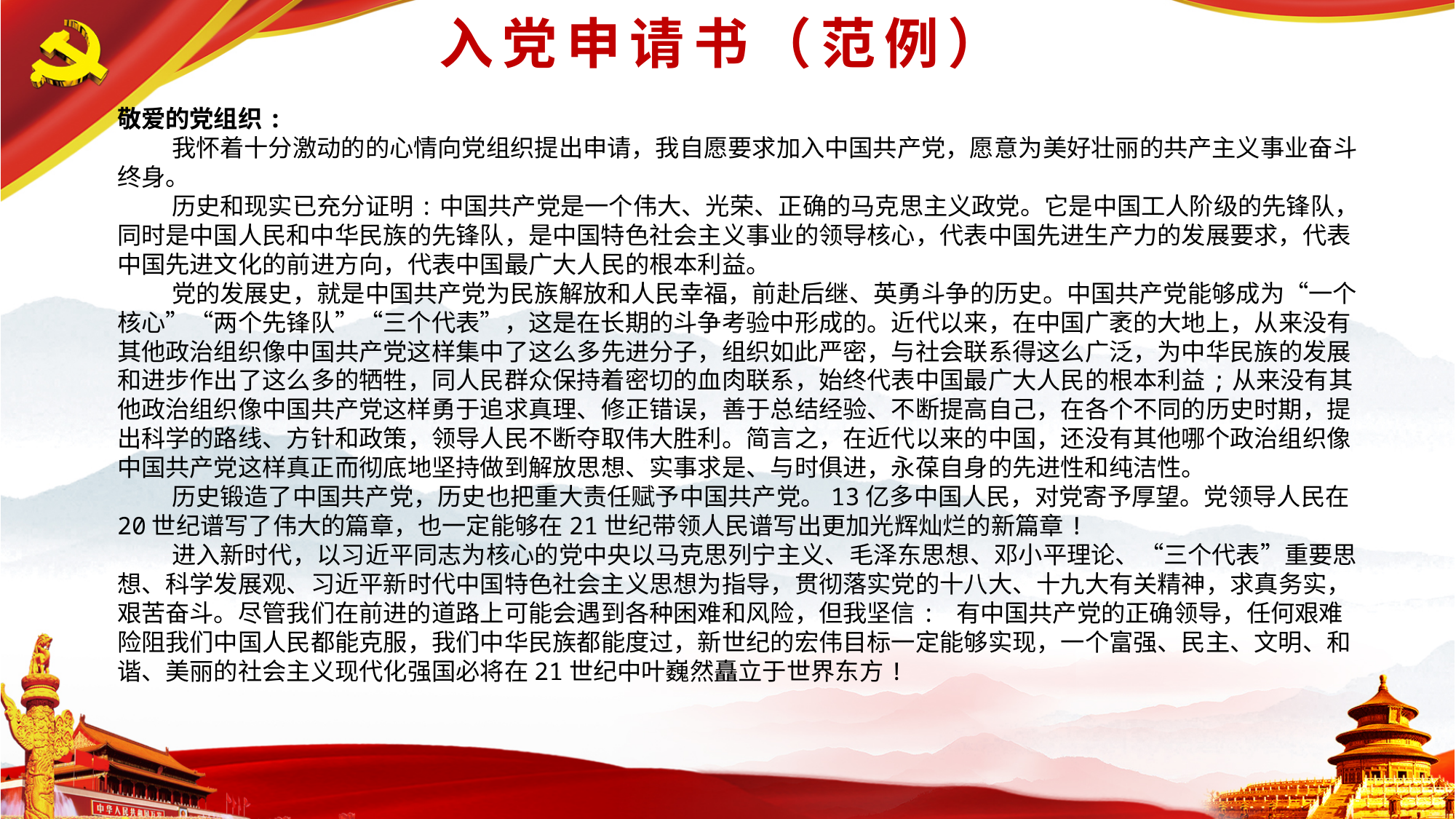

# 入党申请书（范例）
敬爱的党组织:
我怀着十分激动的的心情向党组织提出申请，我自愿要求加入中国共产党，愿意为美好壮丽的共产主义事业奋斗终身。
历史和现实已充分证明:中国共产党是一个伟大、光荣、正确的马克思主义政党。它是中国工人阶级的先锋队，同时是中国人民和中华民族的先锋队，是中国特色社会主义事业的领导核心，代表中国先进生产力的发展要求，代表中国先进文化的前进方向，代表中国最广大人民的根本利益。
党的发展史，就是中国共产党为民族解放和人民幸福，前赴后继、英勇斗争的历史。中国共产党能够成为“一个核心”“两个先锋队”“三个代表”，这是在长期的斗争考验中形成的。近代以来，在中国广袤的大地上，从来没有其他政治组织像中国共产党这样集中了这么多先进分子，组织如此严密，与社会联系得这么广泛，为中华民族的发展和进步作出了这么多的牺牲，同人民群众保持着密切的血肉联系，始终代表中国最广大人民的根本利益;从来没有其他政治组织像中国共产党这样勇于追求真理、修正错误，善于总结经验、不断提高自己，在各个不同的历史时期，提出科学的路线、方针和政策，领导人民不断夺取伟大胜利。简言之，在近代以来的中国，还没有其他哪个政治组织像中国共产党这样真正而彻底地坚持做到解放思想、实事求是、与时俱进，永葆自身的先进性和纯洁性。
历史锻造了中国共产党，历史也把重大责任赋予中国共产党。13亿多中国人民，对党寄予厚望。党领导人民在20世纪谱写了伟大的篇章，也一定能够在21世纪带领人民谱写出更加光辉灿烂的新篇章!
进入新时代，以习近平同志为核心的党中央以马克思列宁主义、毛泽东思想、邓小平理论、“三个代表”重要思想、科学发展观、习近平新时代中国特色社会主义思想为指导，贯彻落实党的十八大、十九大有关精神，求真务实，艰苦奋斗。尽管我们在前进的道路上可能会遇到各种困难和风险，但我坚信: 有中国共产党的正确领导，任何艰难险阻我们中国人民都能克服，我们中华民族都能度过，新世纪的宏伟目标一定能够实现，一个富强、民主、文明、和谐、美丽的社会主义现代化强国必将在21世纪中叶巍然矗立于世界东方!